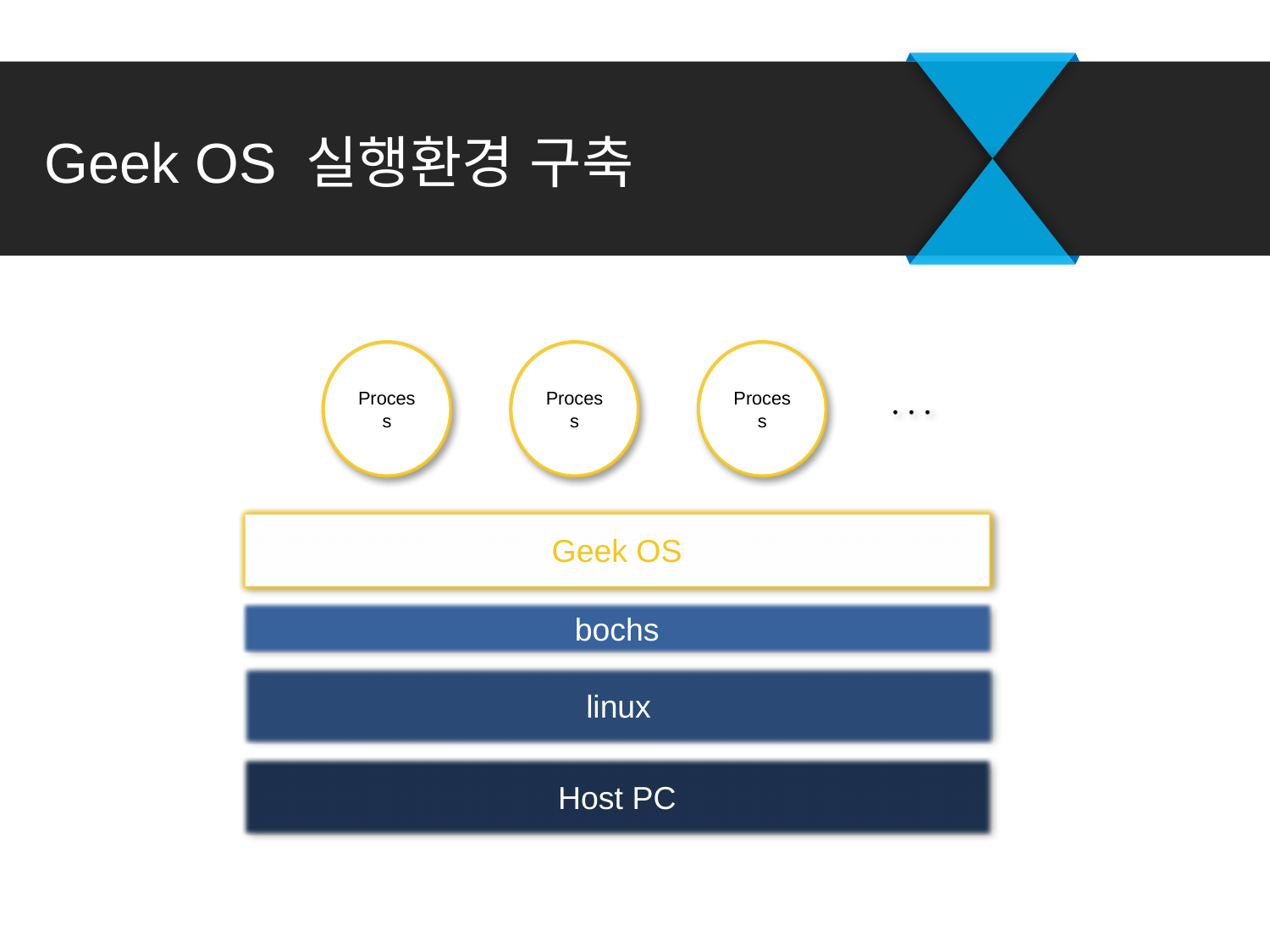

# Geek OS 실행환경 구축
Process
Process
Process
ㆍ
ㆍ
ㆍ
Geek OS
bochs
linux
Host PC